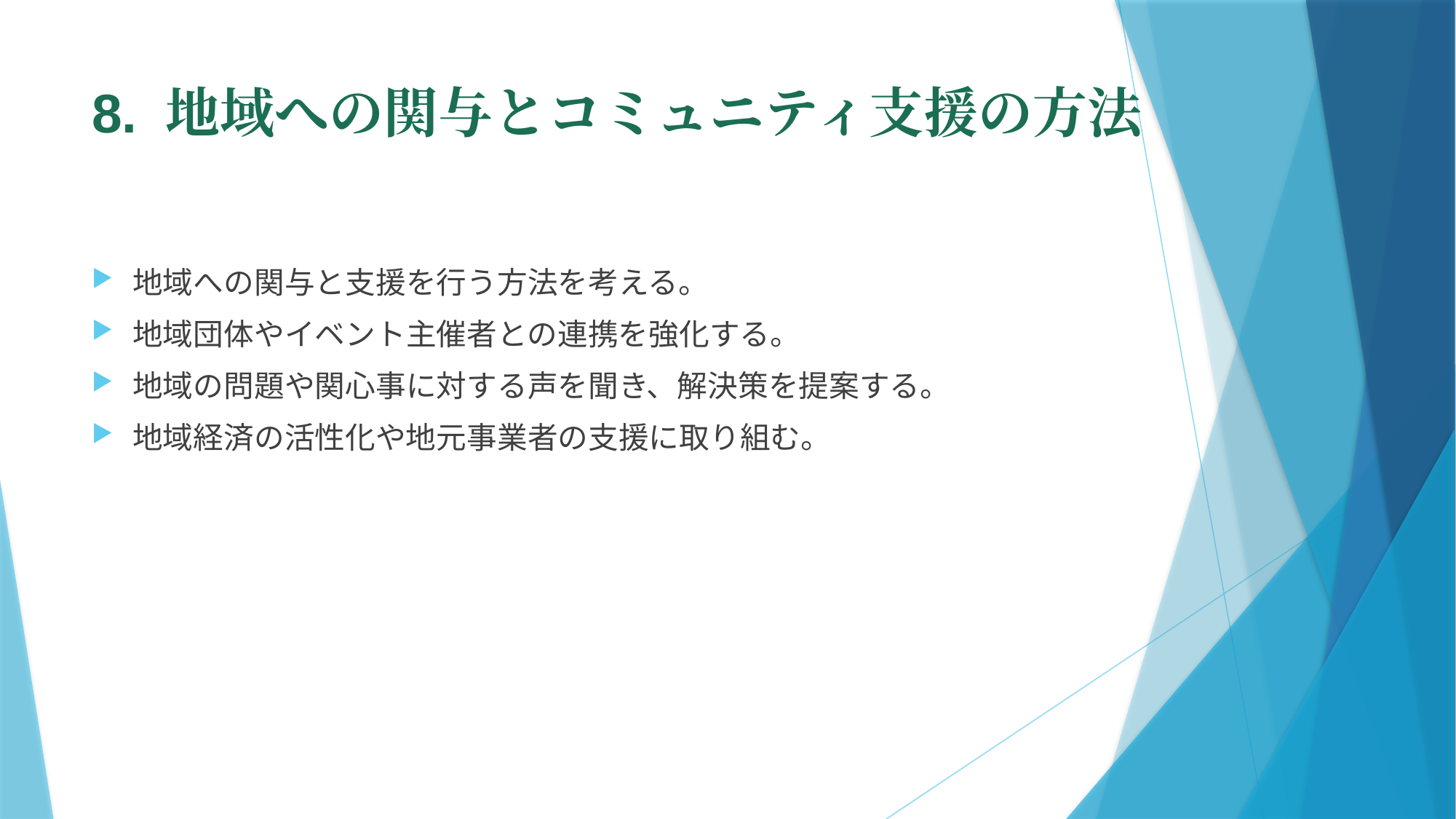

# 8. 地域への関与とコミュニティ支援の方法
地域への関与と支援を行う方法を考える。
地域団体やイベント主催者との連携を強化する。
地域の問題や関心事に対する声を聞き、解決策を提案する。
地域経済の活性化や地元事業者の支援に取り組む。